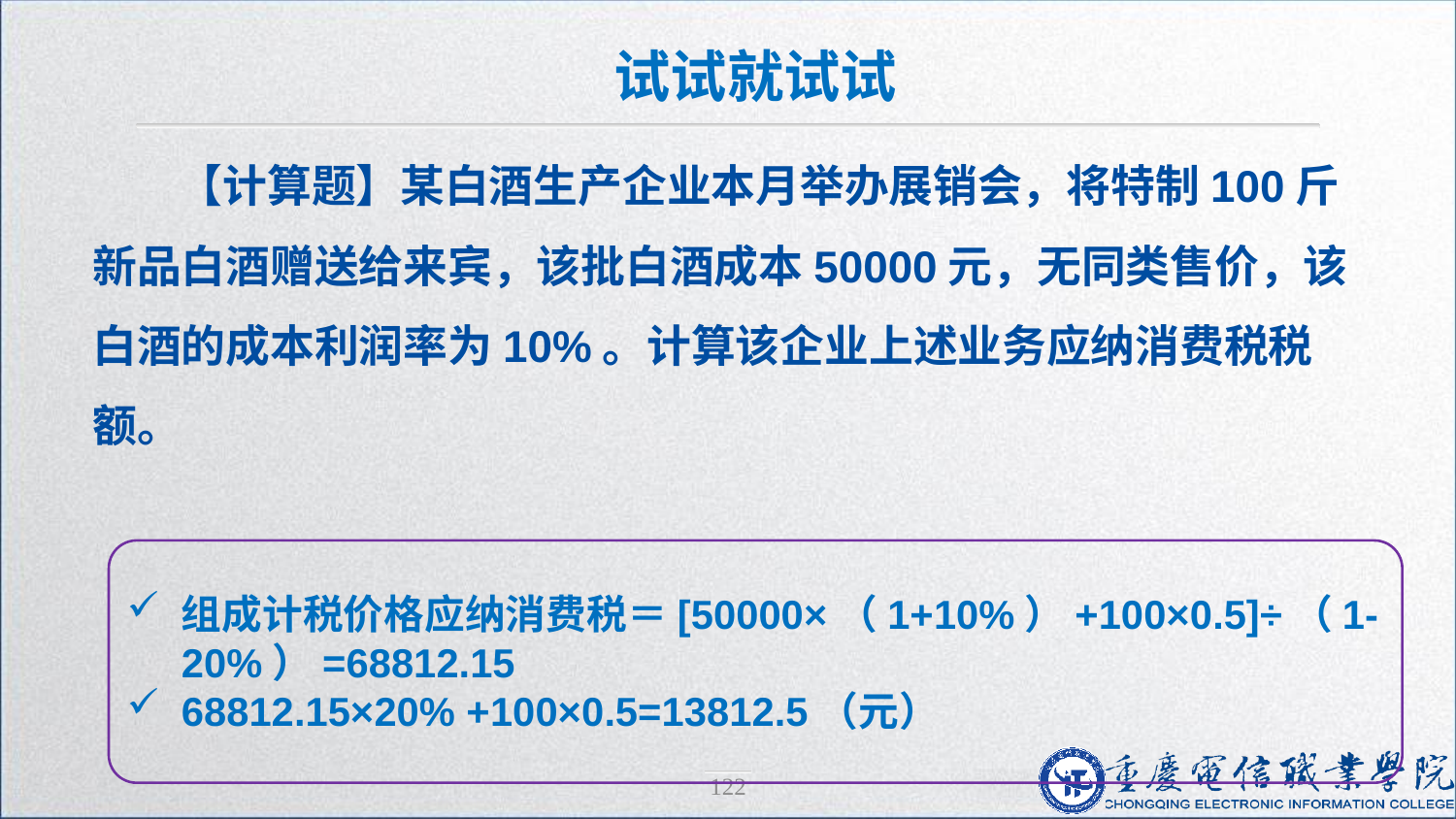

试试就试试
【计算题】某白酒生产企业本月举办展销会，将特制100斤新品白酒赠送给来宾，该批白酒成本50000元，无同类售价，该白酒的成本利润率为10%。计算该企业上述业务应纳消费税税额。

组成计税价格应纳消费税＝[50000×（1+10%）+100×0.5]÷（1-20%）=68812.15
68812.15×20% +100×0.5=13812.5（元）
122